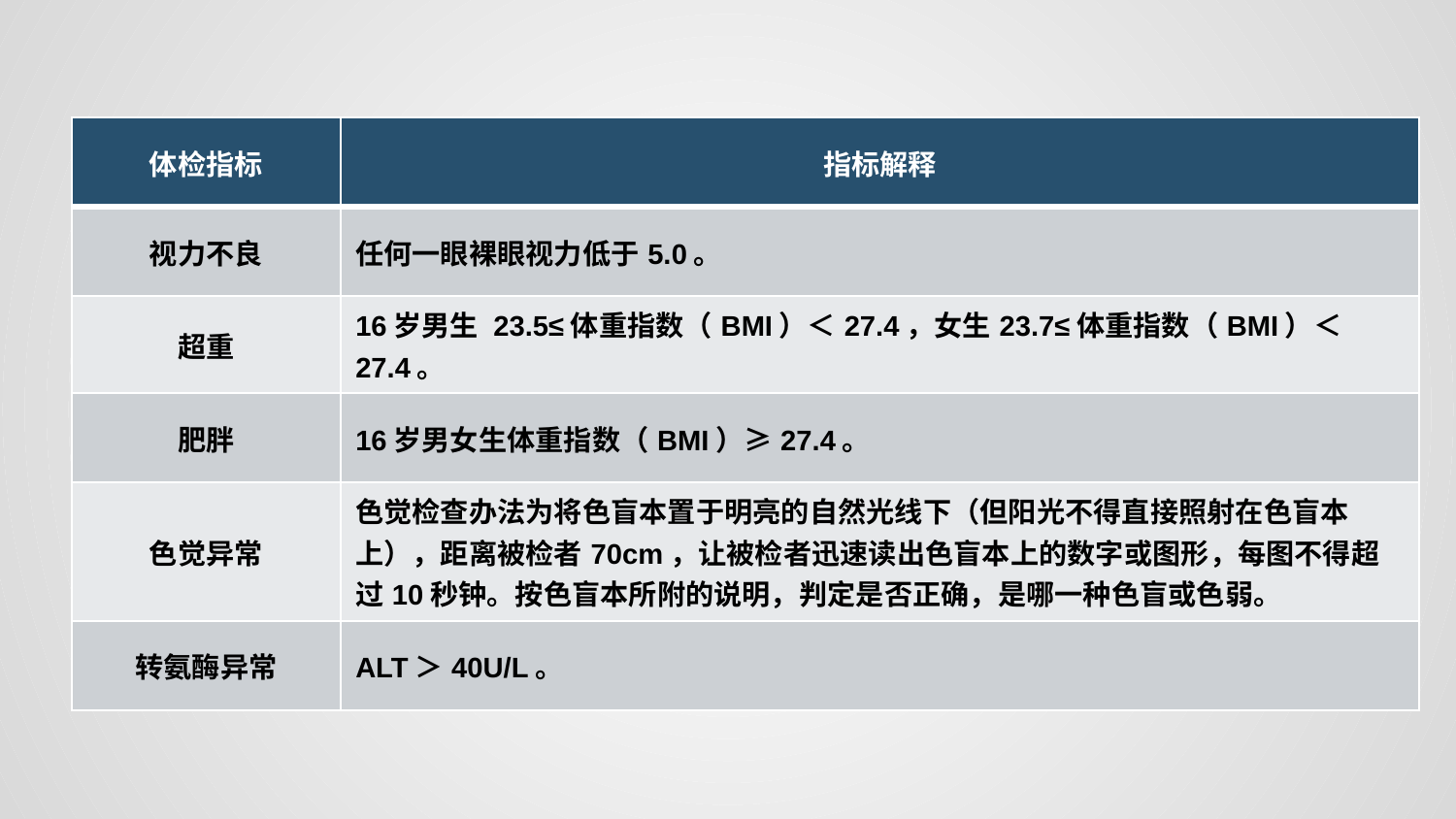

| 体检指标 | 指标解释 |
| --- | --- |
| 视力不良 | 任何一眼裸眼视力低于5.0。 |
| 超重 | 16岁男生 23.5≤体重指数（BMI）＜27.4，女生23.7≤体重指数（BMI）＜27.4。 |
| 肥胖 | 16岁男女生体重指数（BMI）≥27.4。 |
| 色觉异常 | 色觉检查办法为将色盲本置于明亮的自然光线下（但阳光不得直接照射在色盲本上），距离被检者70cm，让被检者迅速读出色盲本上的数字或图形，每图不得超过10秒钟。按色盲本所附的说明，判定是否正确，是哪一种色盲或色弱。 |
| 转氨酶异常 | ALT＞40U/L。 |